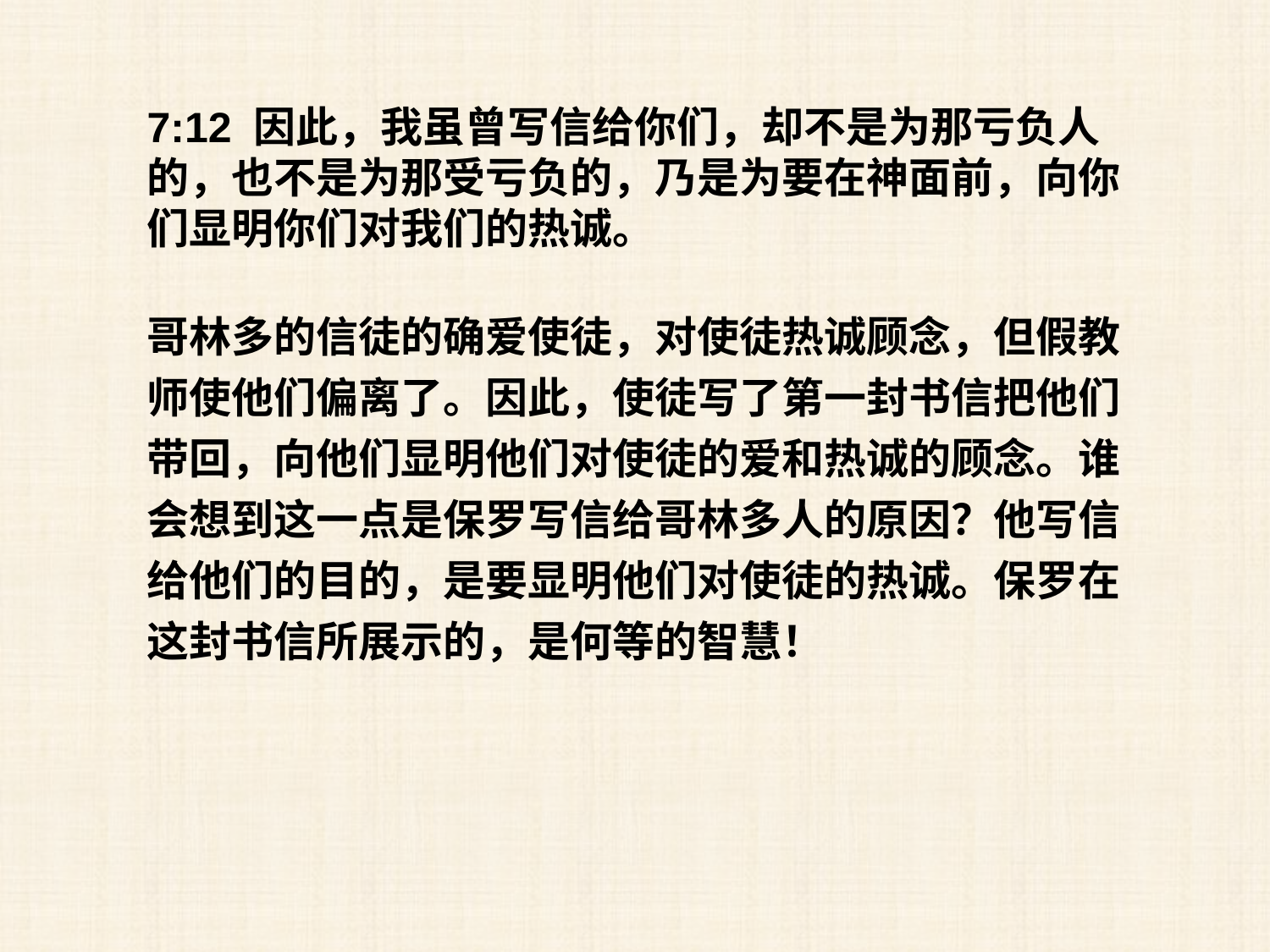

7:12 因此，我虽曾写信给你们，却不是为那亏负人的，也不是为那受亏负的，乃是为要在神面前，向你们显明你们对我们的热诚。
哥林多的信徒的确爱使徒，对使徒热诚顾念，但假教师使他们偏离了。因此，使徒写了第一封书信把他们带回，向他们显明他们对使徒的爱和热诚的顾念。谁会想到这一点是保罗写信给哥林多人的原因？他写信给他们的目的，是要显明他们对使徒的热诚。保罗在这封书信所展示的，是何等的智慧！